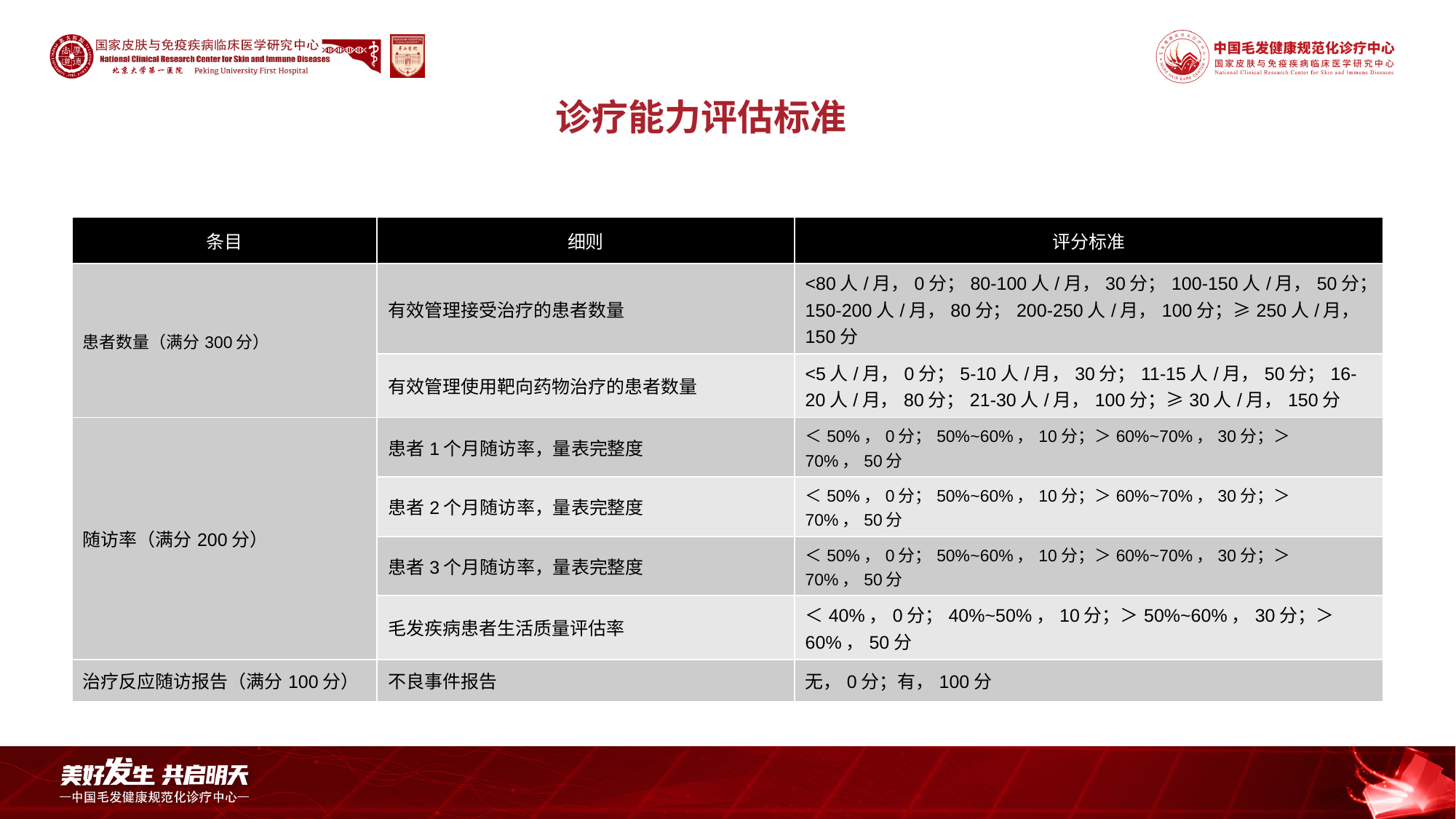

# 诊疗能力评估标准
诊疗能力评估标准
| 条目 | 细则 | 评分标准 |
| --- | --- | --- |
| 患者数量（满分300分） | 有效管理接受治疗的患者数量 | <80人/月，0分；80-100人/月，30分；100-150人/月，50分；150-200人/月，80分；200-250人/月，100分；≥250人/月，150分 |
|  | 有效管理使用靶向药物治疗的患者数量 | <5人/月，0分；5-10人/月，30分；11-15人/月，50分；16-20人/月，80分；21-30人/月，100分；≥30人/月，150分 |
| 随访率（满分200分） | 患者1个月随访率，量表完整度 | ＜50%，0分；50%~60%，10分；＞60%~70%，30分；＞70%，50分 |
|  | 患者2个月随访率，量表完整度 | ＜50%，0分；50%~60%，10分；＞60%~70%，30分；＞70%，50分 |
| 皮肤专业门诊（120分） | 患者3个月随访率，量表完整度 | ＜50%，0分；50%~60%，10分；＞60%~70%，30分；＞70%，50分 |
|  | 毛发疾病患者生活质量评估率 | ＜40%，0分；40%~50%，10分；＞50%~60%，30分；＞60%，50分 |
| 治疗反应随访报告（满分100分） | 不良事件报告 | 无，0分；有，100分 |